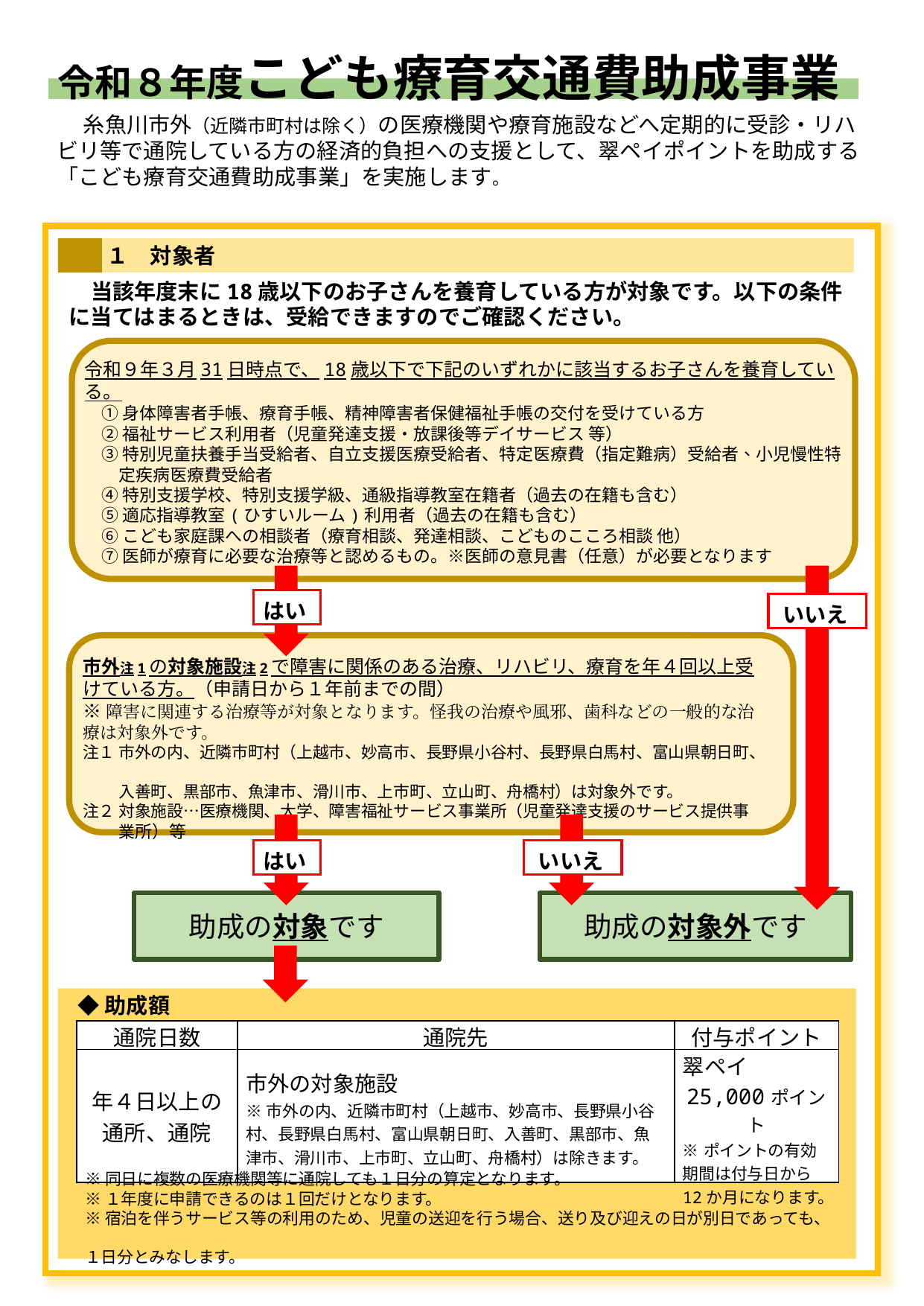

令和８年度こども療育交通費助成事業

　 糸魚川市外（近隣市町村は除く）の医療機関や療育施設などへ定期的に受診・リハビリ等で通院している方の経済的負担への支援として、翠ペイポイントを助成する「こども療育交通費助成事業」を実施します。

１　対象者

　当該年度末に18歳以下のお子さんを養育している方が対象です。以下の条件に当てはまるときは、受給できますのでご確認ください。

令和９年３月31日時点で、18歳以下で下記のいずれかに該当するお子さんを養育している。
　① 身体障害者手帳、療育手帳、精神障害者保健福祉手帳の交付を受けている方
　② 福祉サービス利用者（児童発達支援・放課後等デイサービス 等）
　③ 特別児童扶養手当受給者、自立支援医療受給者、特定医療費（指定難病）受給者、小児慢性特
　　定疾病医療費受給者
　④ 特別支援学校、特別支援学級、通級指導教室在籍者（過去の在籍も含む）
　⑤ 適応指導教室(ひすいルーム)利用者（過去の在籍も含む）
　⑥ こども家庭課への相談者（療育相談、発達相談、こどものこころ相談 他）
　⑦ 医師が療育に必要な治療等と認めるもの。※医師の意見書（任意）が必要となります

はい

いいえ

市外注1の対象施設注2で障害に関係のある治療、リハビリ、療育を年４回以上受けている方。（申請日から１年前までの間）
※障害に関連する治療等が対象となります。怪我の治療や風邪、歯科などの一般的な治療は対象外です。
注１ 市外の内、近隣市町村（上越市、妙高市、長野県小谷村、長野県白馬村、富山県朝日町、
　　 入善町、黒部市、魚津市、滑川市、上市町、立山町、舟橋村）は対象外です。
注２ 対象施設…医療機関、大学、障害福祉サービス事業所（児童発達支援のサービス提供事
　　 業所）等

はい

いいえ

助成の対象です

助成の対象外です

◆助成額

| 通院日数 | 通院先 | 付与ポイント |
| --- | --- | --- |
| 年４日以上の 通所、通院 | 市外の対象施設 ※市外の内、近隣市町村（上越市、妙高市、長野県小谷村、長野県白馬村、富山県朝日町、入善町、黒部市、魚津市、滑川市、上市町、立山町、舟橋村）は除きます。 | 翠ペイ 25,000ポイント ※ポイントの有効期間は付与日から12か月になります。 |
※同日に複数の医療機関等に通院しても１日分の算定となります。
※１年度に申請できるのは１回だけとなります。
※宿泊を伴うサービス等の利用のため、児童の送迎を行う場合、送り及び迎えの日が別日であっても、
１日分とみなします。